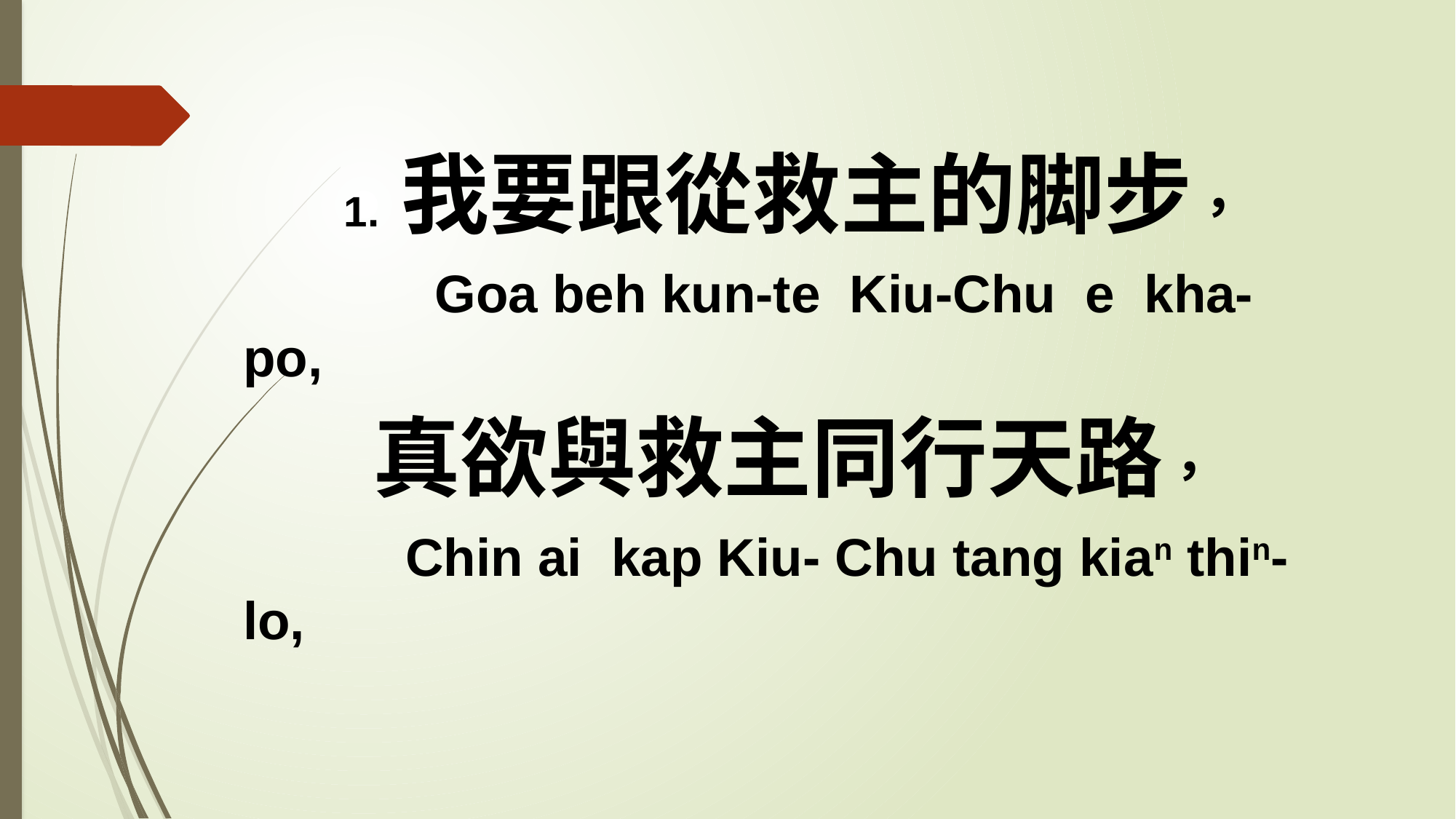

1. 我要跟從救主的脚步，
             Goa beh kun-te  Kiu-Chu  e  kha- po,
真欲與救主同行天路，
           Chin ai  kap Kiu- Chu tang kian thin-lo,